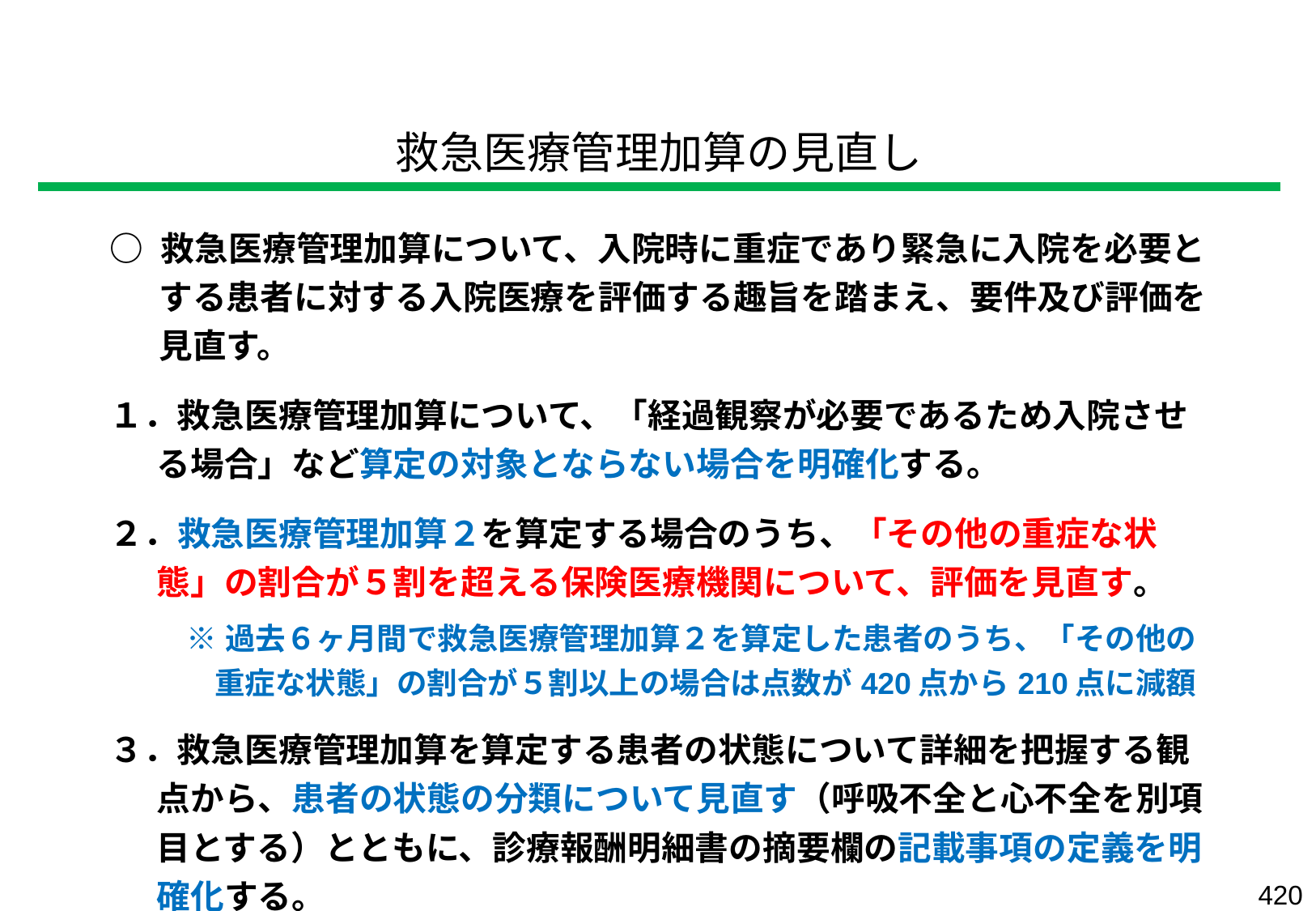

| 救急医療管理加算の見直し |
| --- |
| ○ 救急医療管理加算について、入院時に重症であり緊急に入院を必要とする患者に対する入院医療を評価する趣旨を踏まえ、要件及び評価を見直す。 １．救急医療管理加算について、「経過観察が必要であるため入院させる場合」など算定の対象とならない場合を明確化する。 ２．救急医療管理加算２を算定する場合のうち、「その他の重症な状態」の割合が５割を超える保険医療機関について、評価を見直す。 ※過去６ヶ月間で救急医療管理加算２を算定した患者のうち、「その他の重症な状態」の割合が５割以上の場合は点数が420点から210点に減額 ３．救急医療管理加算を算定する患者の状態について詳細を把握する観点から、患者の状態の分類について見直す（呼吸不全と心不全を別項目とする）とともに、診療報酬明細書の摘要欄の記載事項の定義を明確化する。 |
| --- |
420